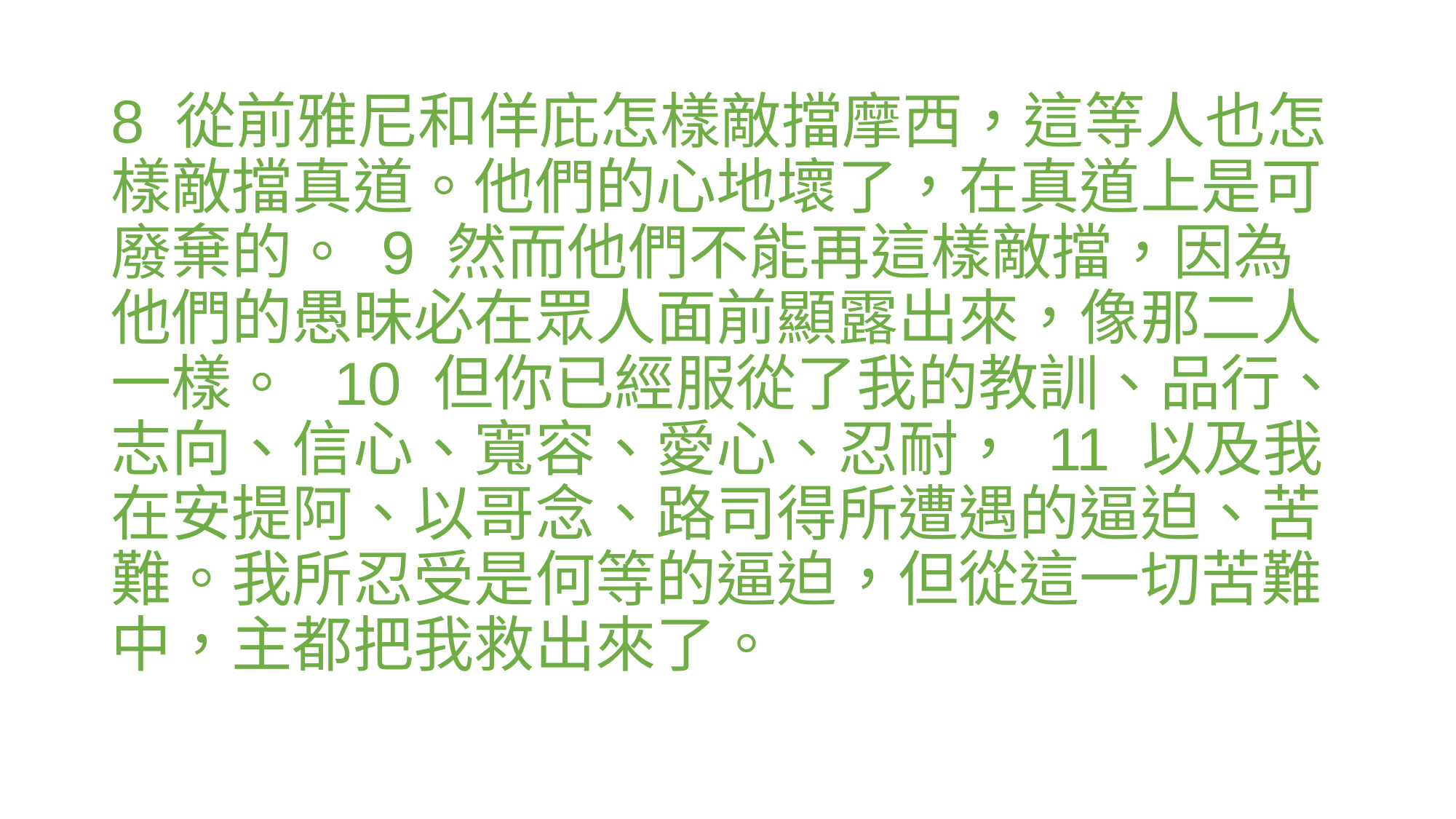

8 從前雅尼和佯庇怎樣敵擋摩西，這等人也怎樣敵擋真道。他們的心地壞了，在真道上是可廢棄的。 9 然而他們不能再這樣敵擋，因為他們的愚昧必在眾人面前顯露出來，像那二人一樣。  10 但你已經服從了我的教訓、品行、志向、信心、寬容、愛心、忍耐， 11 以及我在安提阿、以哥念、路司得所遭遇的逼迫、苦難。我所忍受是何等的逼迫，但從這一切苦難中，主都把我救出來了。